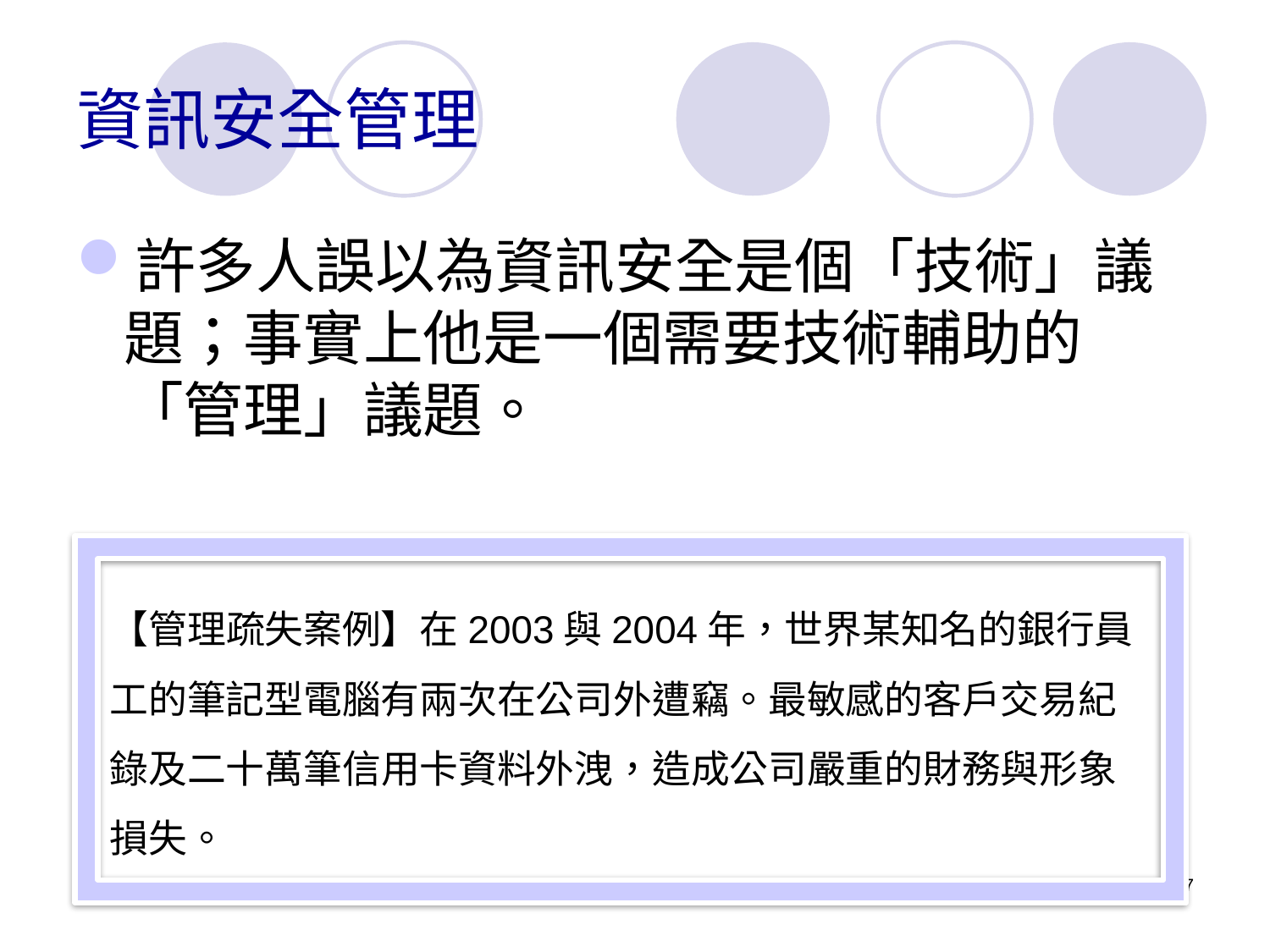

# 資訊安全管理
許多人誤以為資訊安全是個「技術」議題；事實上他是一個需要技術輔助的「管理」議題。

【管理疏失案例】在2003與2004年，世界某知名的銀行員工的筆記型電腦有兩次在公司外遭竊。最敏感的客戶交易紀錄及二十萬筆信用卡資料外洩，造成公司嚴重的財務與形象損失。

7